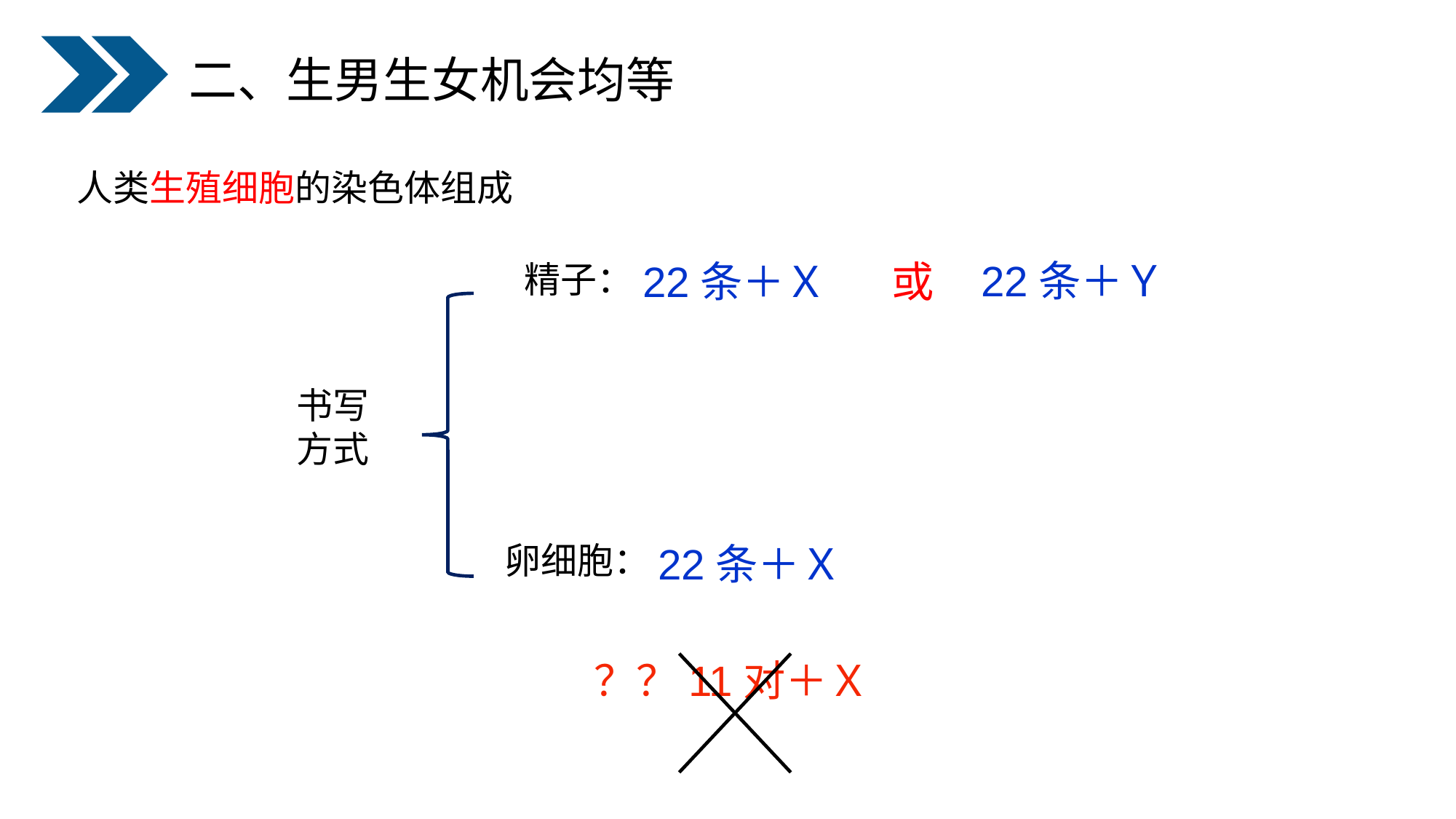

二、生男生女机会均等
人类生殖细胞的染色体组成
22条＋Ｙ
22条＋Ｘ
或
精子：

书写
方式
22条＋Ｘ
卵细胞：
？？11对＋Ｘ